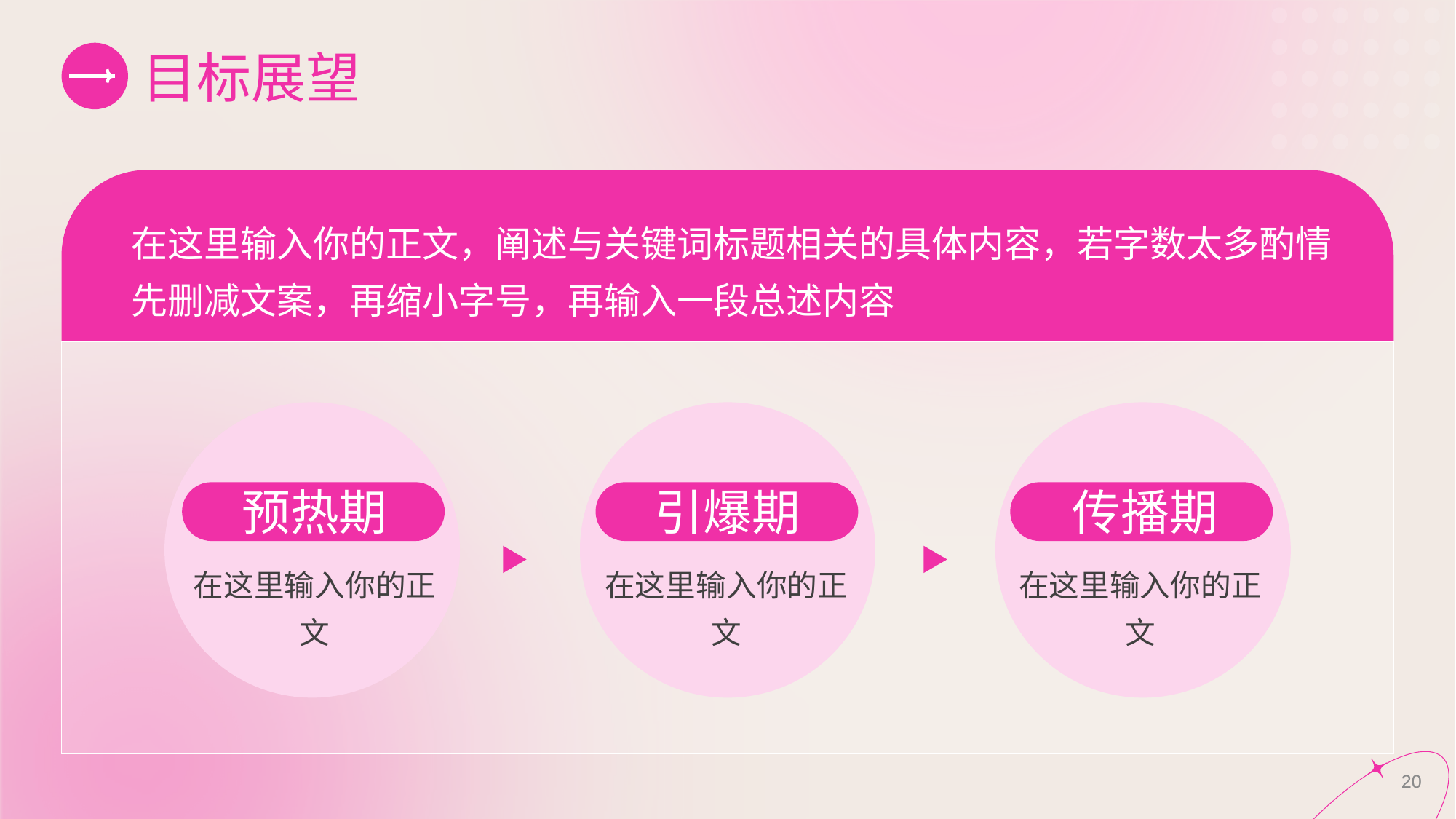

# 目标展望

在这里输入你的正文，阐述与关键词标题相关的具体内容，若字数太多酌情先删减文案，再缩小字号，再输入一段总述内容

预热期

引爆期

传播期

在这里输入你的正文
在这里输入你的正文
在这里输入你的正文
20